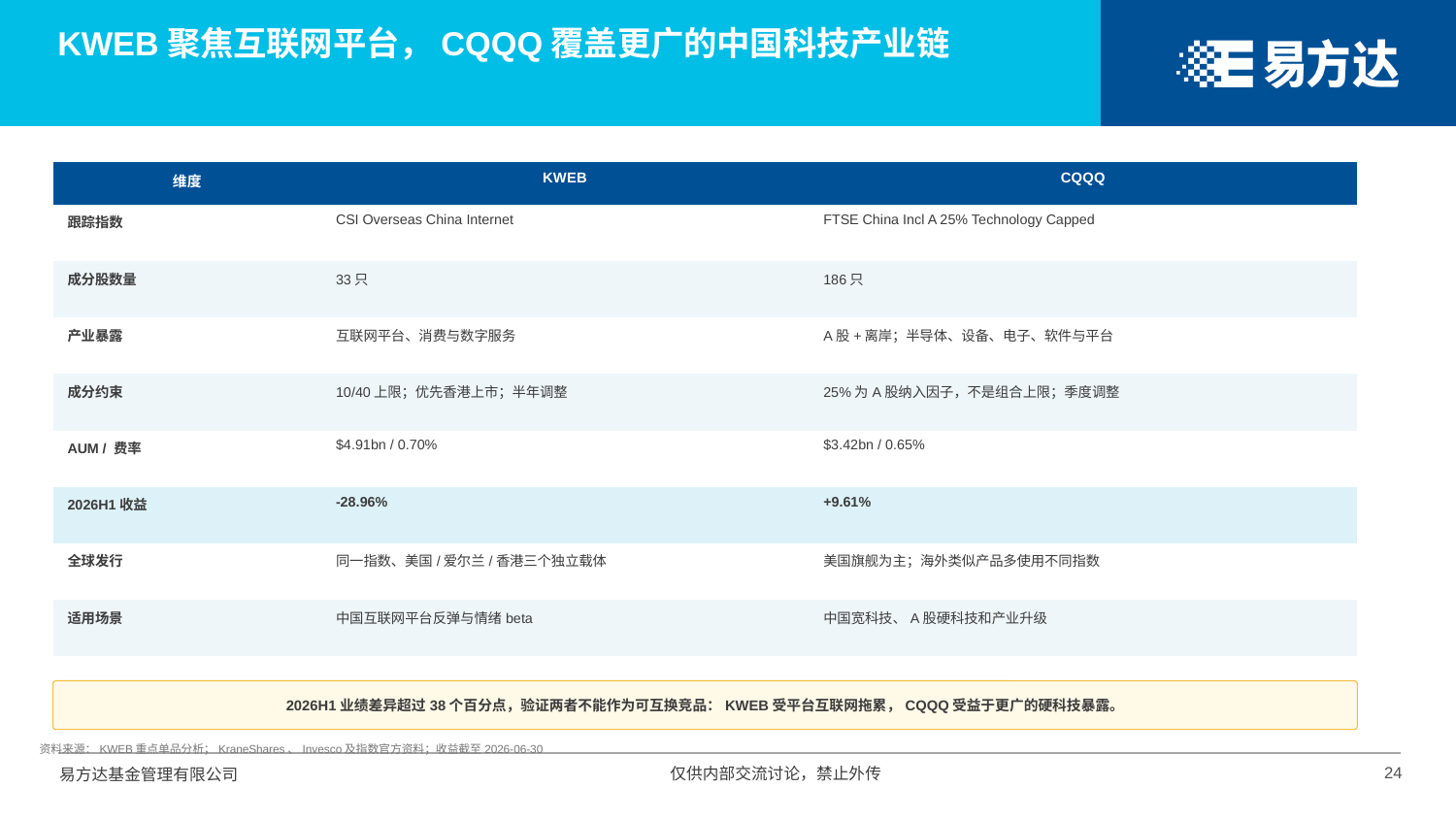

KWEB聚焦互联网平台，CQQQ覆盖更广的中国科技产业链
| 维度 | KWEB | CQQQ |
| --- | --- | --- |
| 跟踪指数 | CSI Overseas China Internet | FTSE China Incl A 25% Technology Capped |
| 成分股数量 | 33只 | 186只 |
| 产业暴露 | 互联网平台、消费与数字服务 | A股+离岸；半导体、设备、电子、软件与平台 |
| 成分约束 | 10/40上限；优先香港上市；半年调整 | 25%为A股纳入因子，不是组合上限；季度调整 |
| AUM / 费率 | $4.91bn / 0.70% | $3.42bn / 0.65% |
| 2026H1收益 | -28.96% | +9.61% |
| 全球发行 | 同一指数、美国/爱尔兰/香港三个独立载体 | 美国旗舰为主；海外类似产品多使用不同指数 |
| 适用场景 | 中国互联网平台反弹与情绪beta | 中国宽科技、A股硬科技和产业升级 |

2026H1业绩差异超过38个百分点，验证两者不能作为可互换竞品：KWEB受平台互联网拖累，CQQQ受益于更广的硬科技暴露。
资料来源：KWEB重点单品分析；KraneShares、Invesco及指数官方资料；收益截至2026-06-30